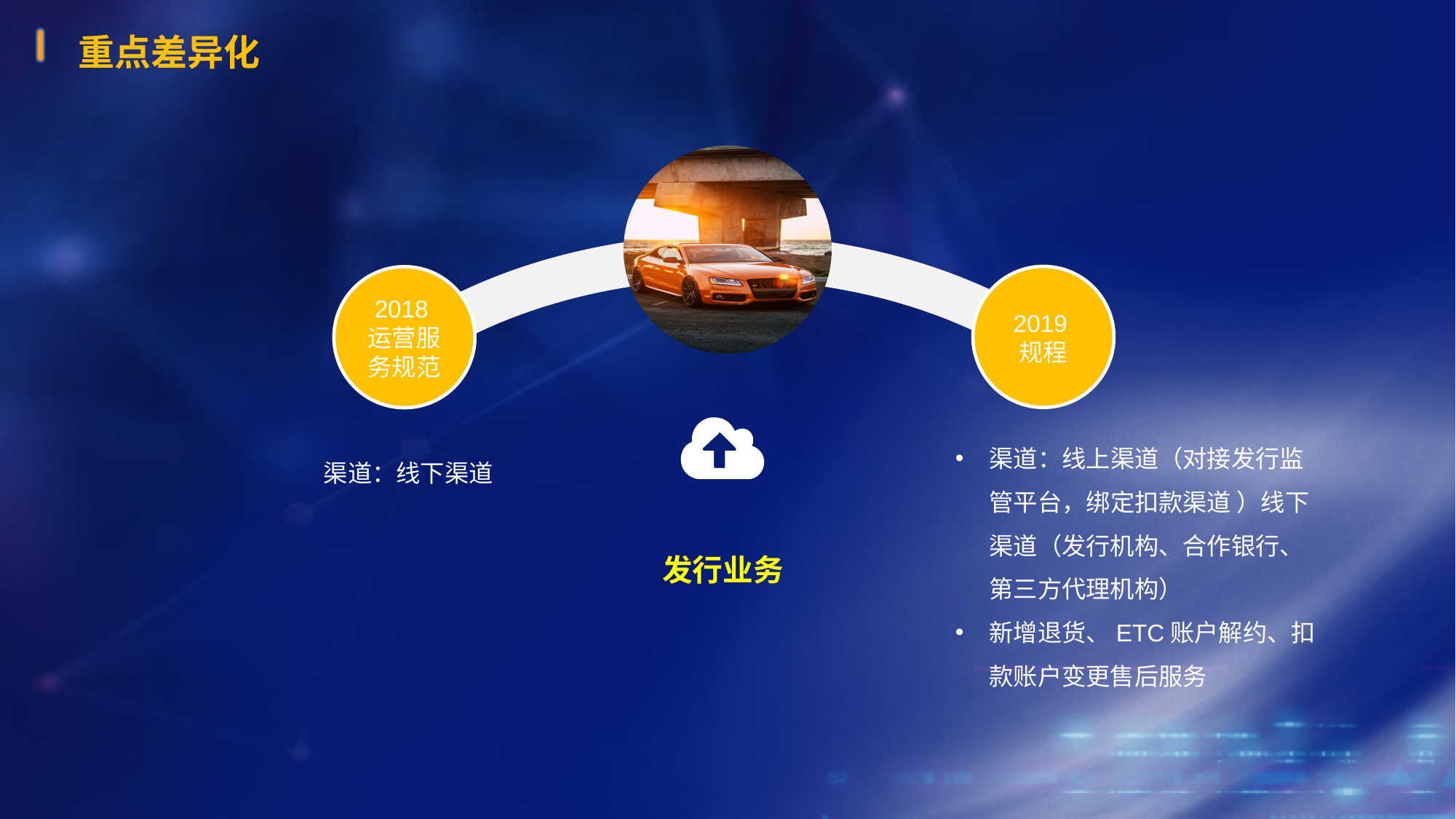

重点差异化

2019规程
2018运营服务规范

渠道：线上渠道（对接发行监管平台，绑定扣款渠道 ）线下渠道（发行机构、合作银行、第三方代理机构）
新增退货、ETC账户解约、扣款账户变更售后服务
渠道：线下渠道
发行业务